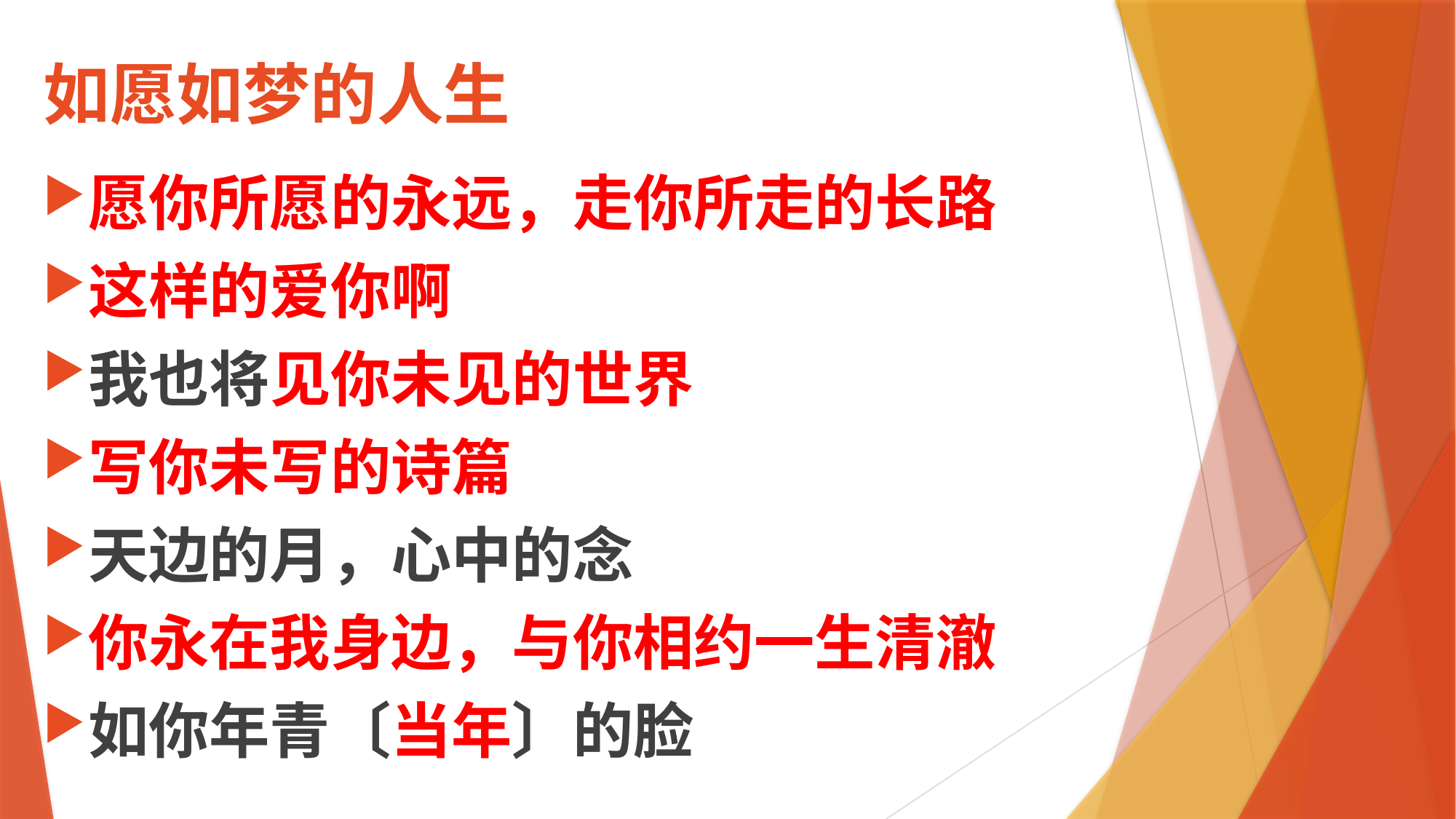

# 如愿如梦的人生
愿你所愿的永远，走你所走的长路
这样的爱你啊
我也将见你未见的世界
写你未写的诗篇
天边的月，心中的念
你永在我身边，与你相约一生清澈
如你年青〔当年〕的脸